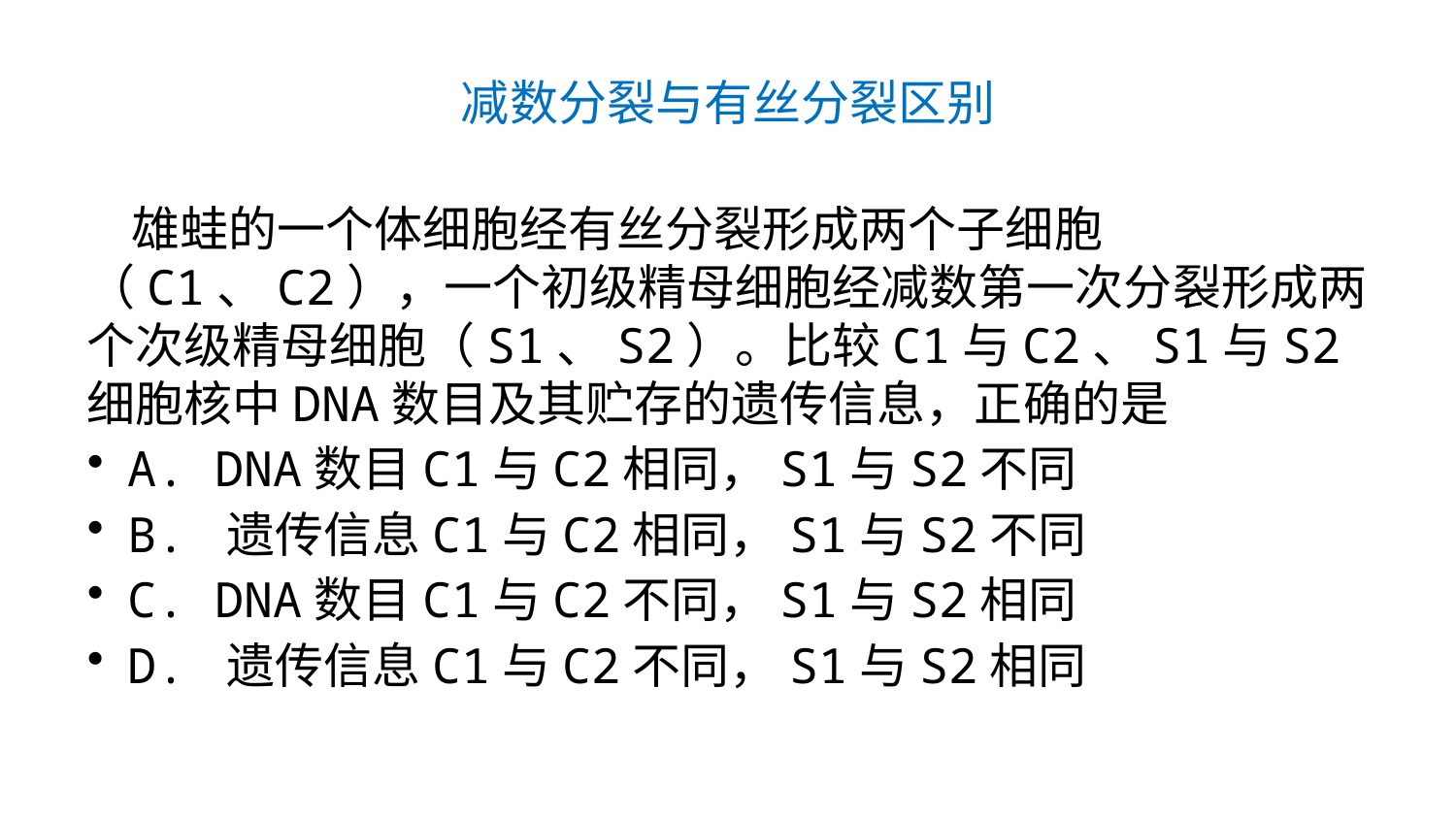

# 减数分裂与有丝分裂区别
   雄蛙的一个体细胞经有丝分裂形成两个子细胞（C1、C2），一个初级精母细胞经减数第一次分裂形成两个次级精母细胞（S1、S2）。比较C1与C2、S1与S2细胞核中DNA数目及其贮存的遗传信息，正确的是
A. DNA数目C1与C2相同，S1与S2不同
B. 遗传信息C1与C2相同，S1与S2不同
C. DNA数目C1与C2不同，S1与S2相同
D. 遗传信息C1与C2不同，S1与S2相同